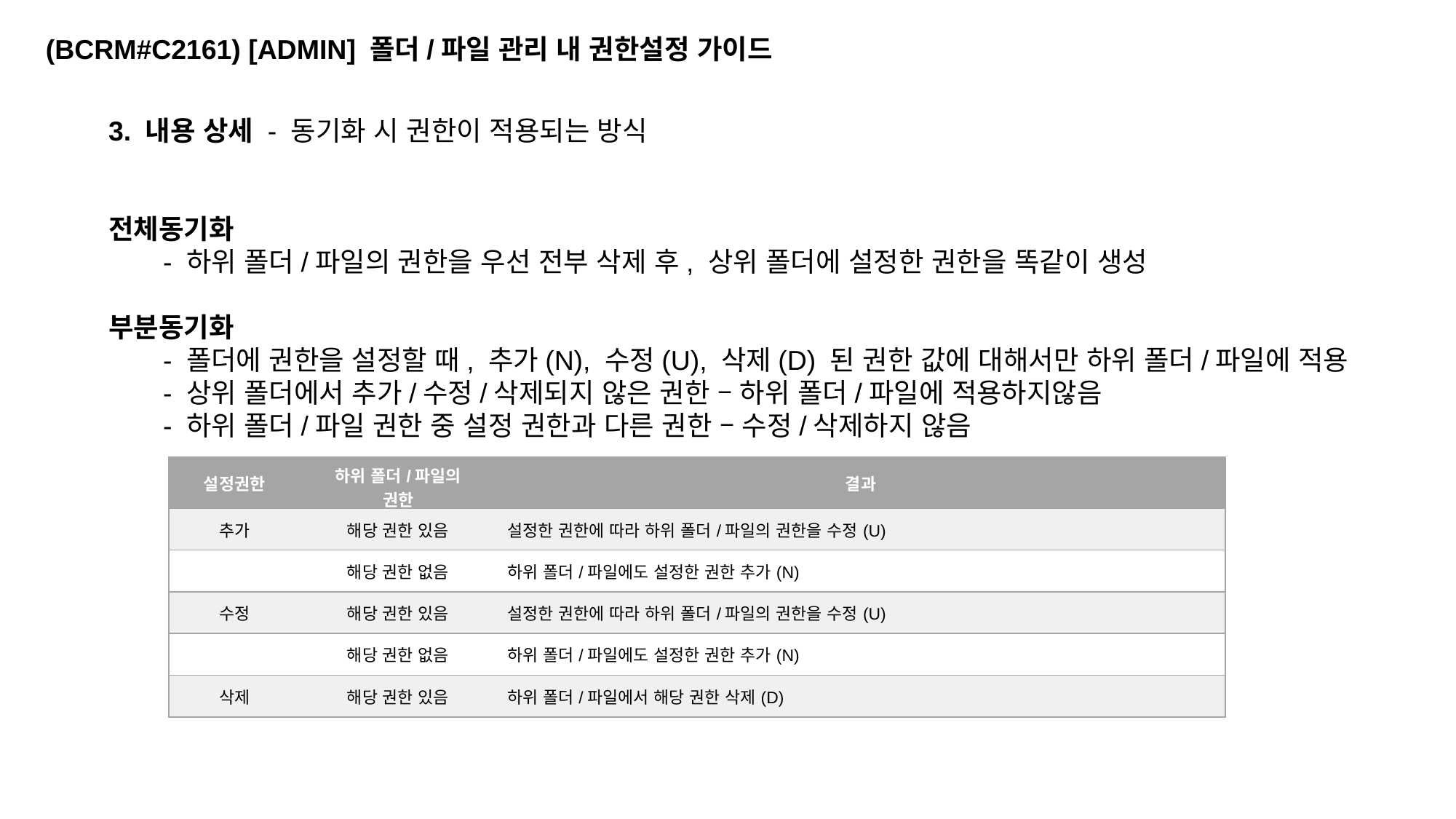

(BCRM#C2161) [ADMIN] 폴더/파일 관리 내 권한설정 가이드
3. 내용 상세 - 동기화 시 권한이 적용되는 방식

전체동기화
- 하위 폴더/파일의 권한을 우선 전부 삭제 후, 상위 폴더에 설정한 권한을 똑같이 생성

부분동기화
- 폴더에 권한을 설정할 때, 추가(N), 수정(U), 삭제(D) 된 권한 값에 대해서만 하위 폴더/파일에 적용
- 상위 폴더에서 추가/수정/삭제되지 않은 권한 – 하위 폴더/파일에 적용하지않음
- 하위 폴더/파일 권한 중 설정 권한과 다른 권한 – 수정/삭제하지 않음

| 설정권한 | 하위 폴더/파일의 권한 | 결과 |
| --- | --- | --- |
| 추가 | 해당 권한 있음 | 설정한 권한에 따라 하위 폴더/파일의 권한을 수정(U) |
|  | 해당 권한 없음 | 하위 폴더/파일에도 설정한 권한 추가(N) |
| 수정 | 해당 권한 있음 | 설정한 권한에 따라 하위 폴더/파일의 권한을 수정(U) |
|  | 해당 권한 없음 | 하위 폴더/파일에도 설정한 권한 추가(N) |
| 삭제 | 해당 권한 있음 | 하위 폴더/파일에서 해당 권한 삭제(D) |